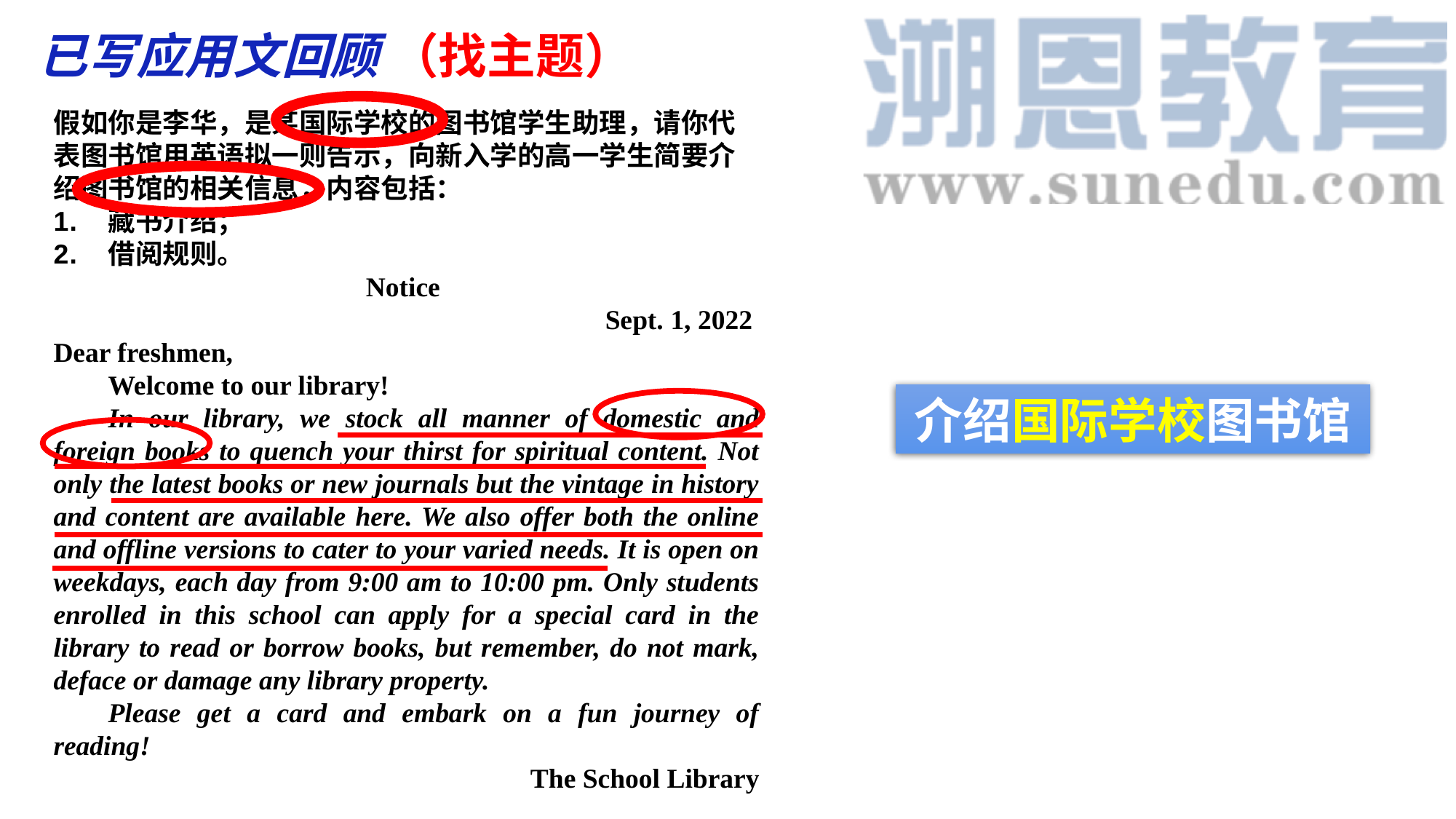

已写应用文回顾 （找主题）

假如你是李华，是某国际学校的图书馆学生助理，请你代表图书馆用英语拟一则告示，向新入学的高一学生简要介绍图书馆的相关信息，内容包括：
藏书介绍；
借阅规则。
Notice
Sept. 1, 2022
Dear freshmen,
Welcome to our library!
In our library, we stock all manner of domestic and foreign books to quench your thirst for spiritual content. Not only the latest books or new journals but the vintage in history and content are available here. We also offer both the online and offline versions to cater to your varied needs. It is open on weekdays, each day from 9:00 am to 10:00 pm. Only students enrolled in this school can apply for a special card in the library to read or borrow books, but remember, do not mark, deface or damage any library property.
Please get a card and embark on a fun journey of reading!
The School Library

介绍国际学校图书馆